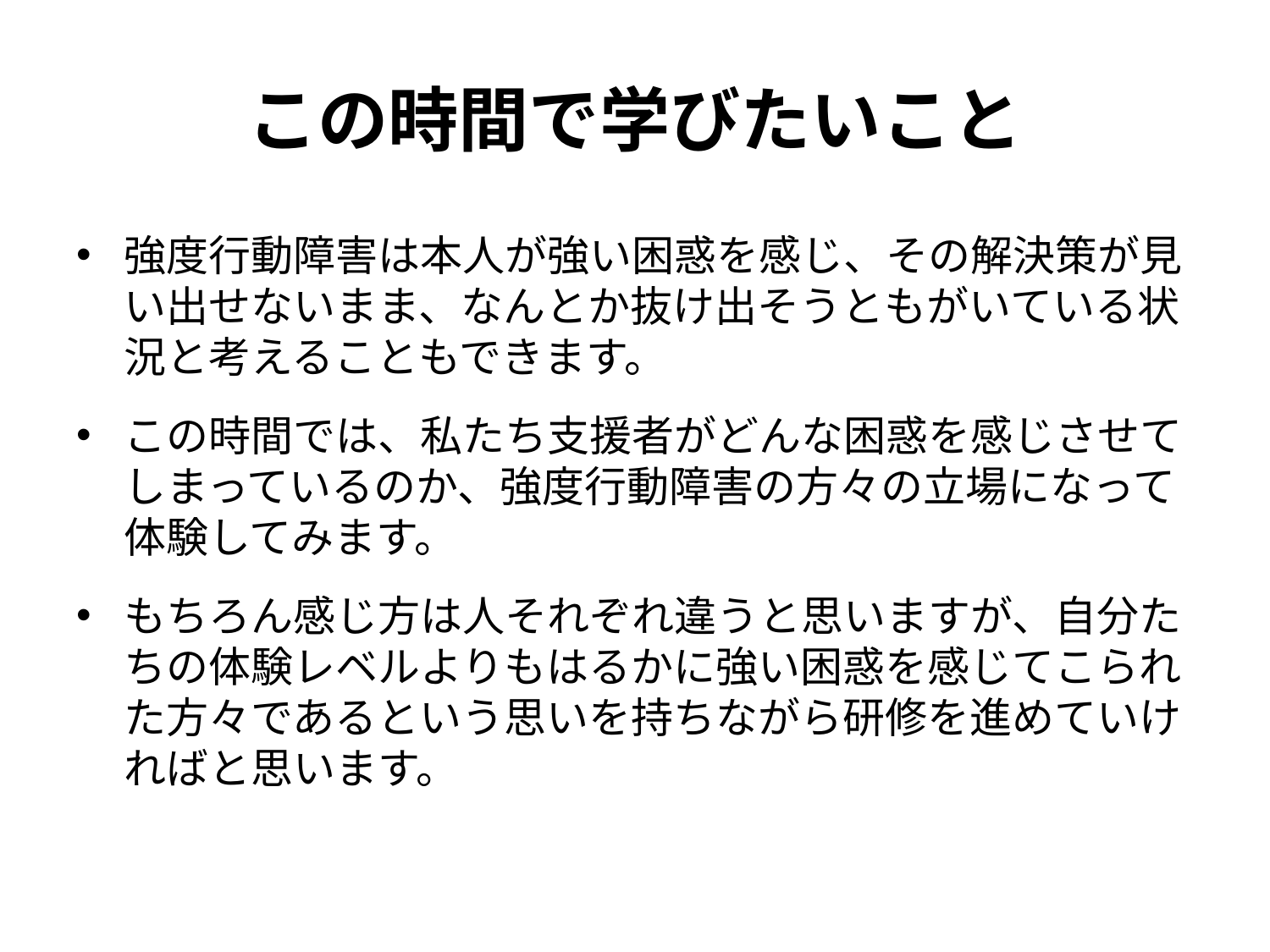

# この時間で学びたいこと
強度行動障害は本人が強い困惑を感じ、その解決策が見い出せないまま、なんとか抜け出そうともがいている状況と考えることもできます。

この時間では、私たち支援者がどんな困惑を感じさせてしまっているのか、強度行動障害の方々の立場になって体験してみます。

もちろん感じ方は人それぞれ違うと思いますが、自分たちの体験レベルよりもはるかに強い困惑を感じてこられた方々であるという思いを持ちながら研修を進めていければと思います。